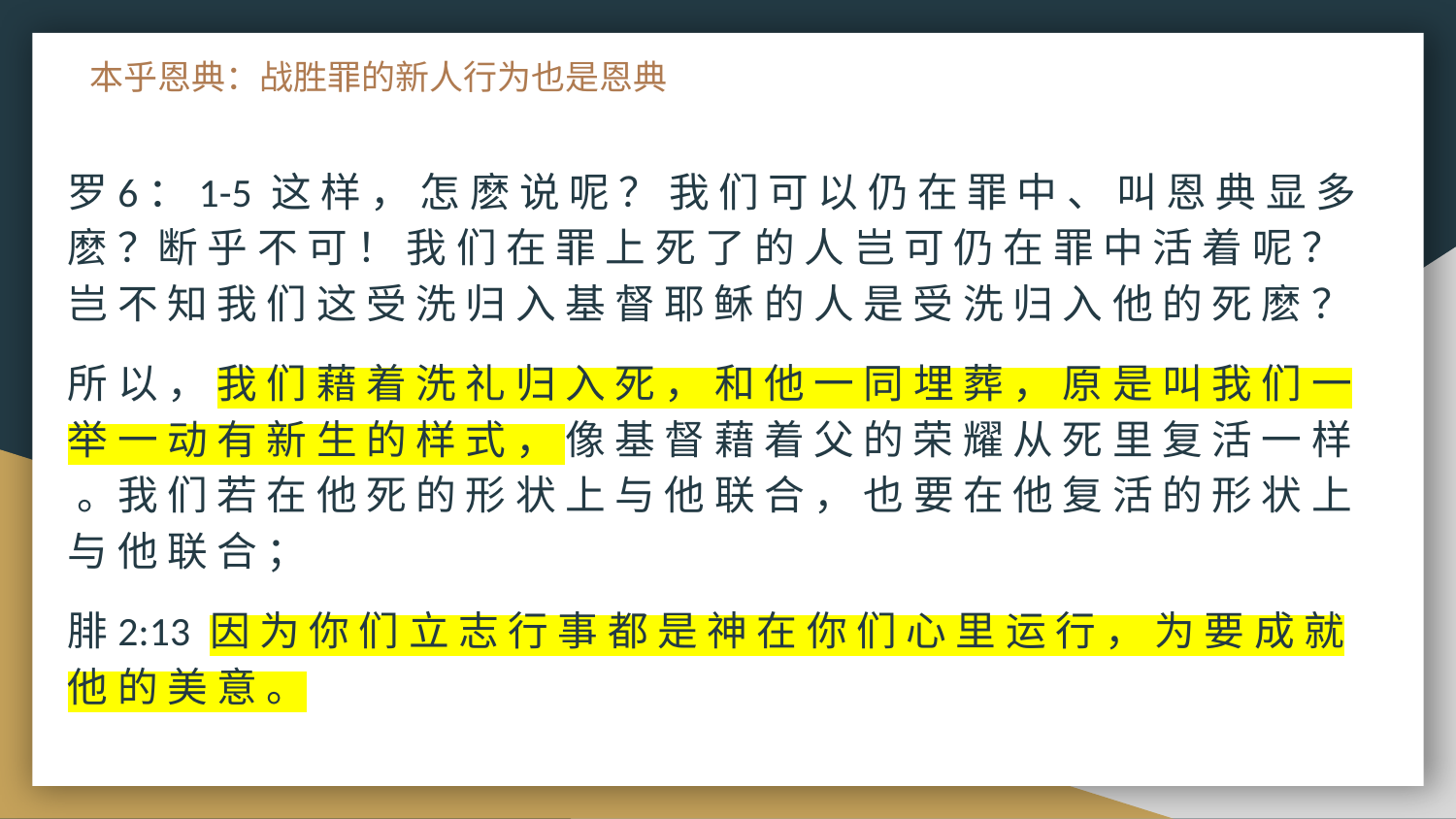

# 本乎恩典：战胜罪的新人行为也是恩典

罗6：1-5 这 样 ， 怎 麽 说 呢 ？ 我 们 可 以 仍 在 罪 中 、 叫 恩 典 显 多 麽 ？断 乎 不 可 ！ 我 们 在 罪 上 死 了 的 人 岂 可 仍 在 罪 中 活 着 呢 ？岂 不 知 我 们 这 受 洗 归 入 基 督 耶 稣 的 人 是 受 洗 归 入 他 的 死 麽 ？
所 以 ， 我 们 藉 着 洗 礼 归 入 死 ， 和 他 一 同 埋 葬 ， 原 是 叫 我 们 一 举 一 动 有 新 生 的 样 式 ， 像 基 督 藉 着 父 的 荣 耀 从 死 里 复 活 一 样 。我 们 若 在 他 死 的 形 状 上 与 他 联 合 ， 也 要 在 他 复 活 的 形 状 上 与 他 联 合 ；
腓2:13 因 为 你 们 立 志 行 事 都 是 神 在 你 们 心 里 运 行 ， 为 要 成 就 他 的 美 意 。